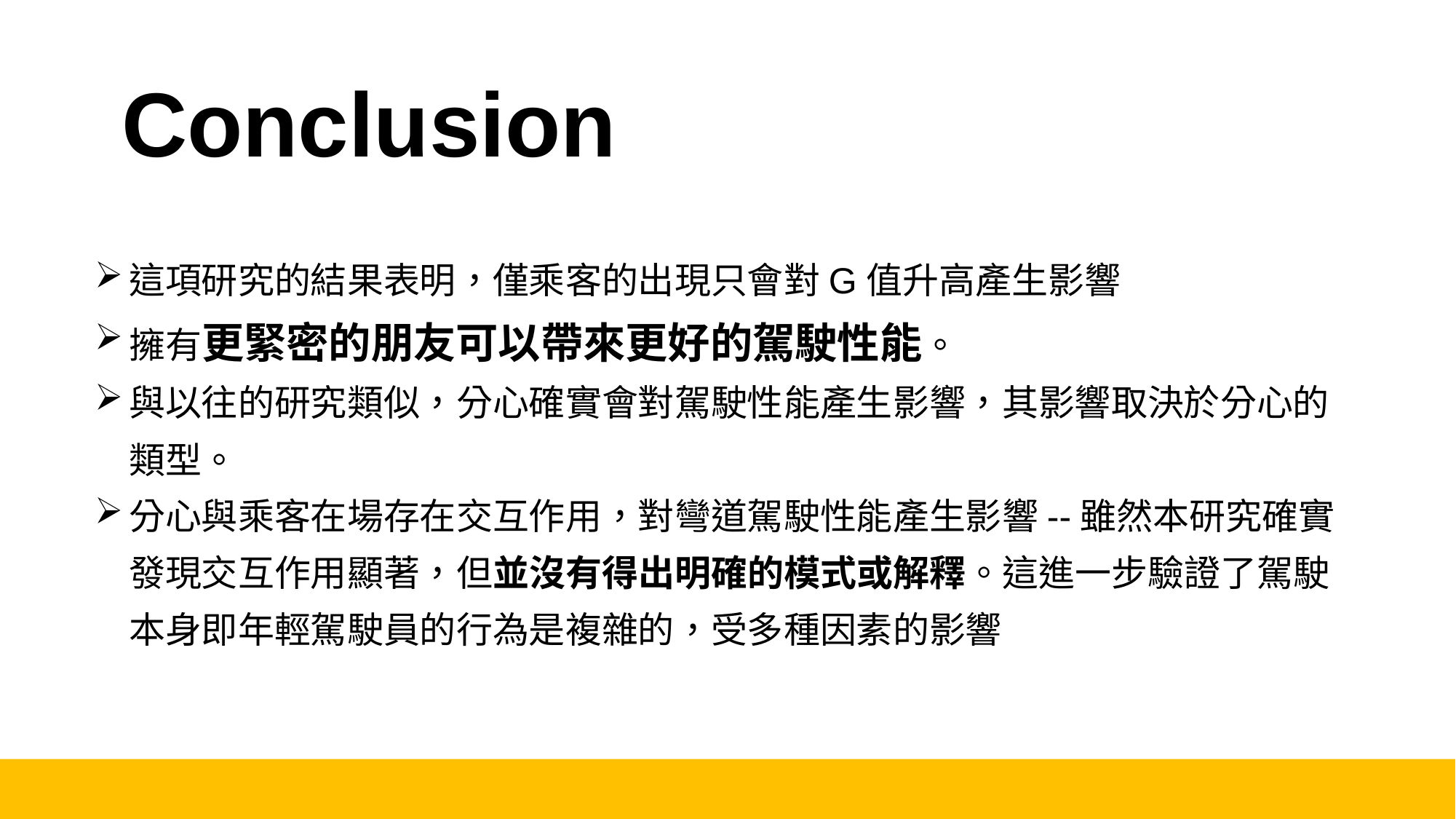

Conclusion
這項研究的結果表明，僅乘客的出現只會對G值升高產生影響
擁有更緊密的朋友可以帶來更好的駕駛性能。
與以往的研究類似，分心確實會對駕駛性能產生影響，其影響取決於分心的類型。
分心與乘客在場存在交互作用，對彎道駕駛性能產生影響--雖然本研究確實發現交互作用顯著，但並沒有得出明確的模式或解釋。這進一步驗證了駕駛本身即年輕駕駛員的行為是複雜的，受多種因素的影響

24